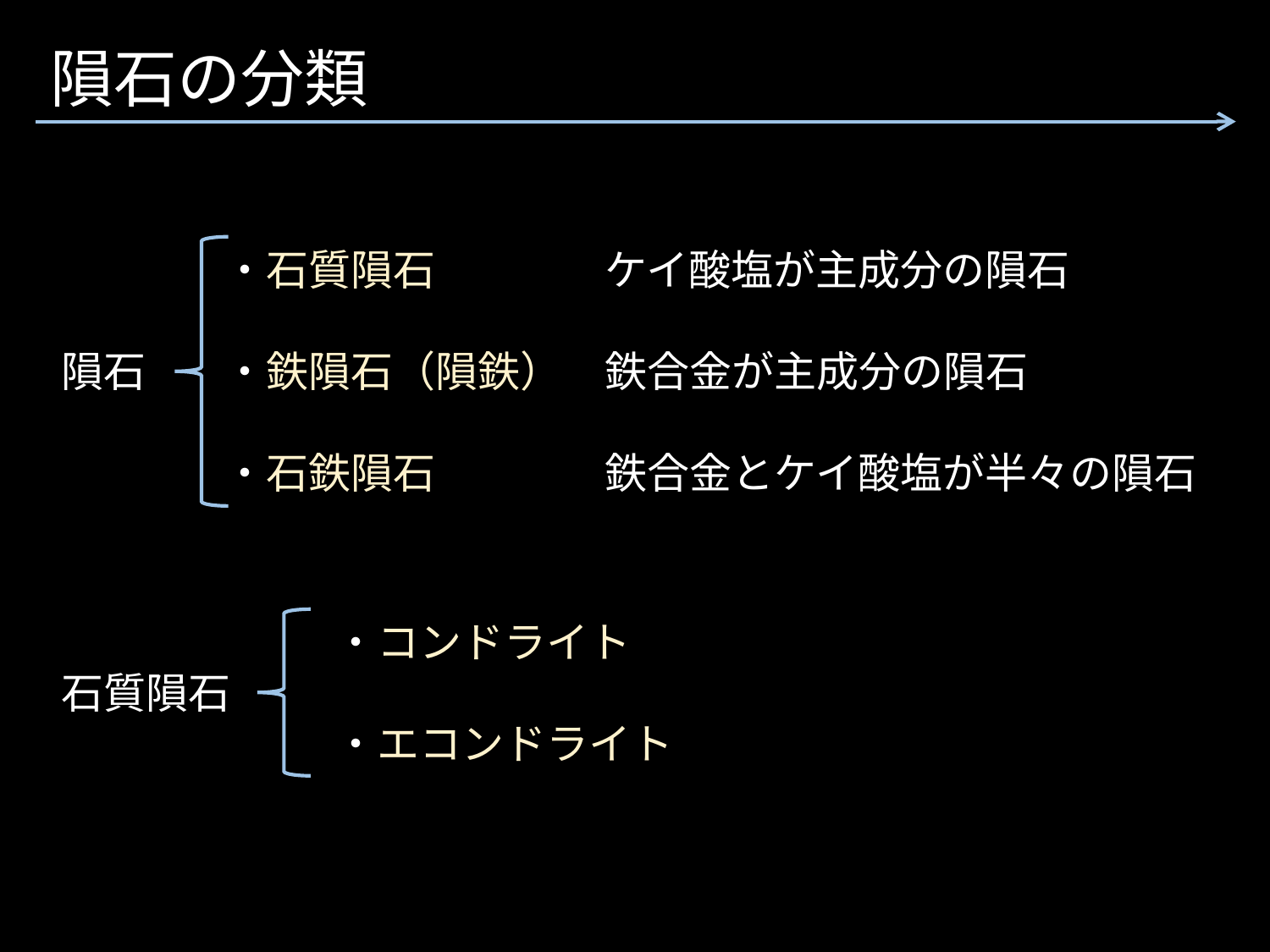

隕石の分類

・石質隕石		ケイ酸塩が主成分の隕石

・鉄隕石（隕鉄）	鉄合金が主成分の隕石

・石鉄隕石		鉄合金とケイ酸塩が半々の隕石
隕石

・コンドライト

・エコンドライト
石質隕石